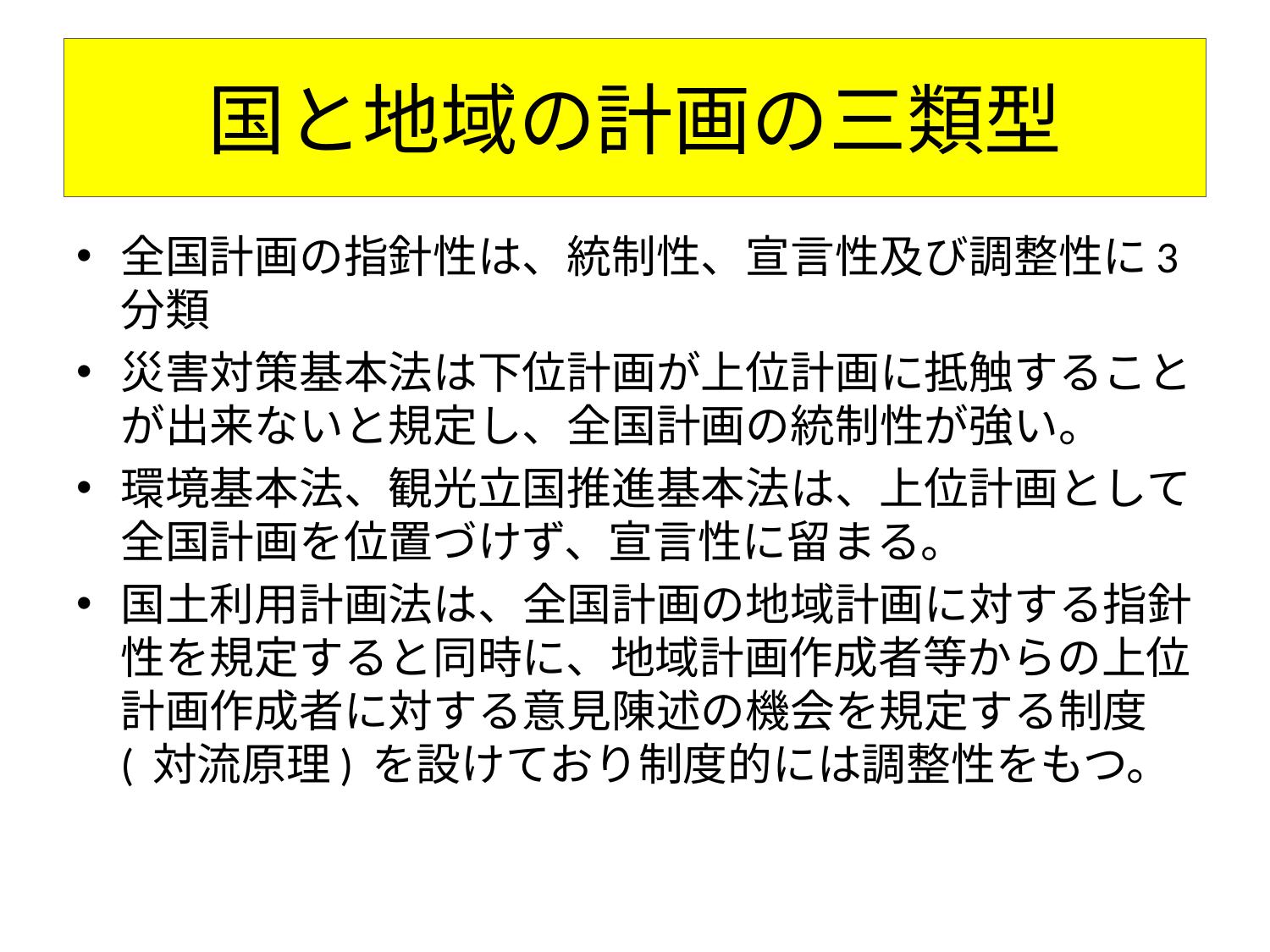

# 国と地域の計画の三類型
全国計画の指針性は、統制性、宣言性及び調整性に3 分類
災害対策基本法は下位計画が上位計画に抵触することが出来ないと規定し、全国計画の統制性が強い。
環境基本法、観光立国推進基本法は、上位計画として全国計画を位置づけず、宣言性に留まる。
国土利用計画法は、全国計画の地域計画に対する指針性を規定すると同時に、地域計画作成者等からの上位計画作成者に対する意見陳述の機会を規定する制度( 対流原理) を設けており制度的には調整性をもつ。